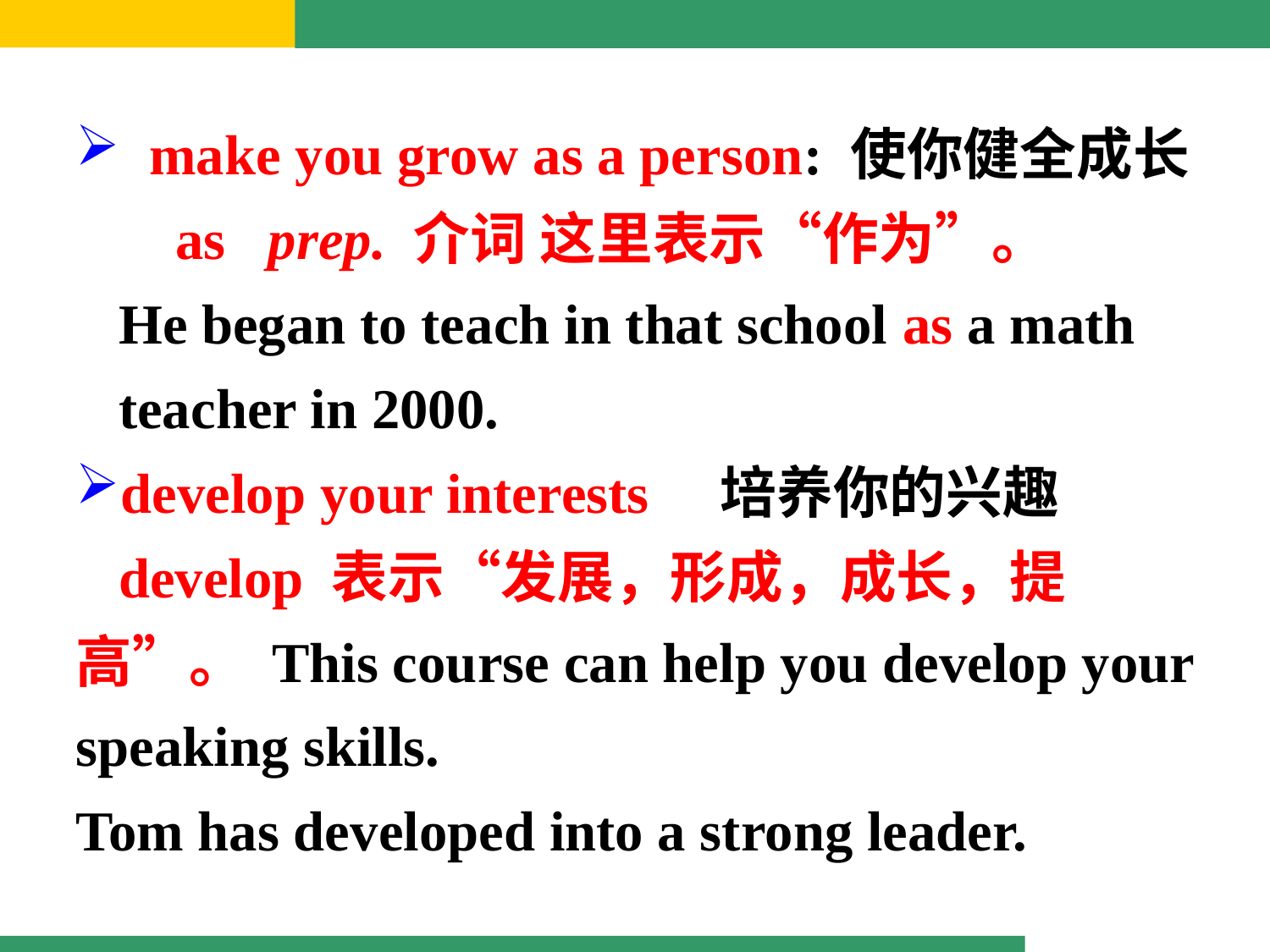

make you grow as a person: 使你健全成长
       as   prep. 介词 这里表示“作为”。
   He began to teach in that school as a math
   teacher in 2000.
develop your interests    培养你的兴趣
   develop 表示“发展，形成，成长，提高”。 This course can help you develop your speaking skills.
Tom has developed into a strong leader.